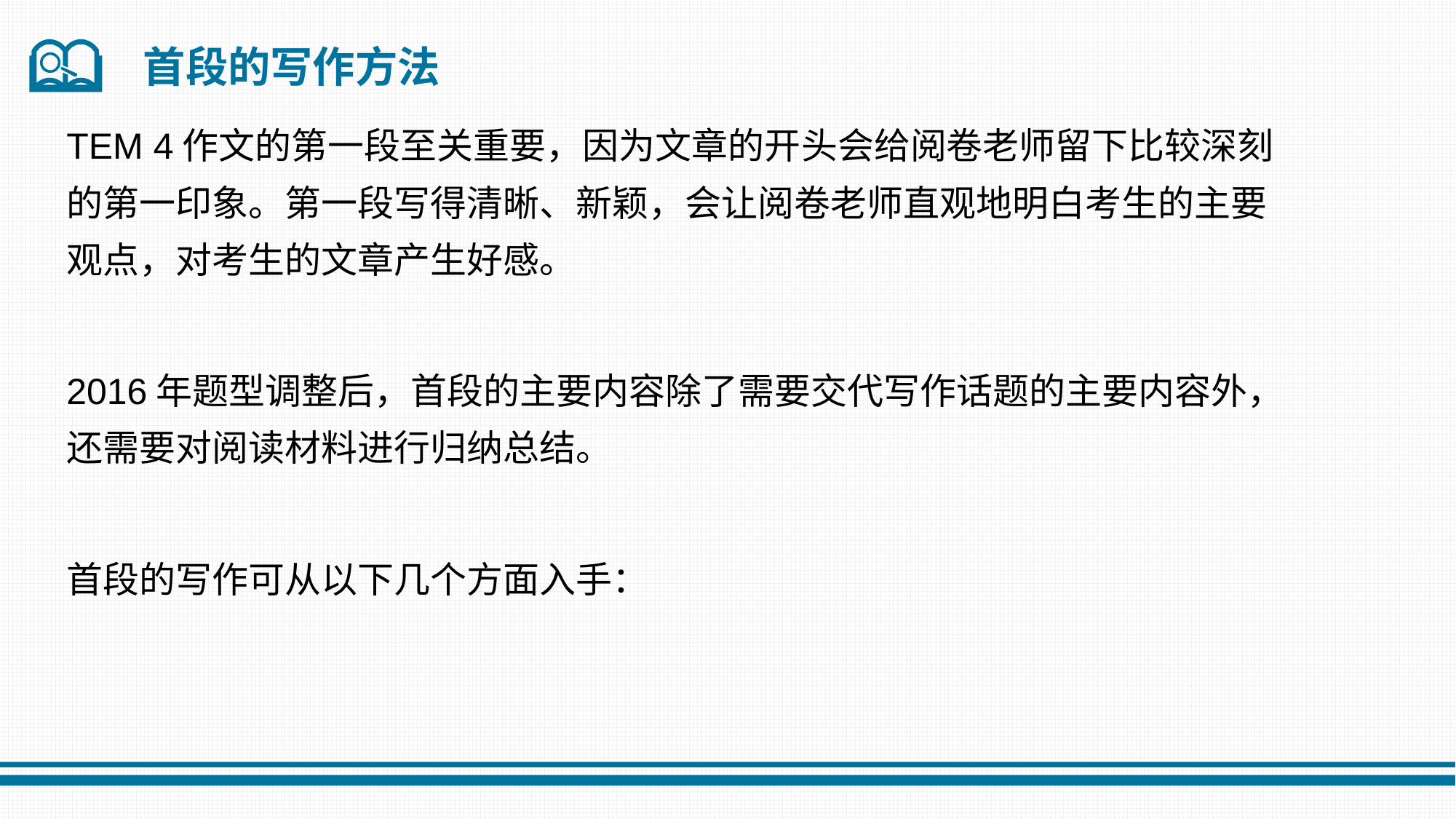

首段的写作方法
TEM 4作文的第一段至关重要，因为文章的开头会给阅卷老师留下比较深刻的第一印象。第一段写得清晰、新颖，会让阅卷老师直观地明白考生的主要观点，对考生的文章产生好感。

2016年题型调整后，首段的主要内容除了需要交代写作话题的主要内容外，还需要对阅读材料进行归纳总结。

首段的写作可从以下几个方面入手：